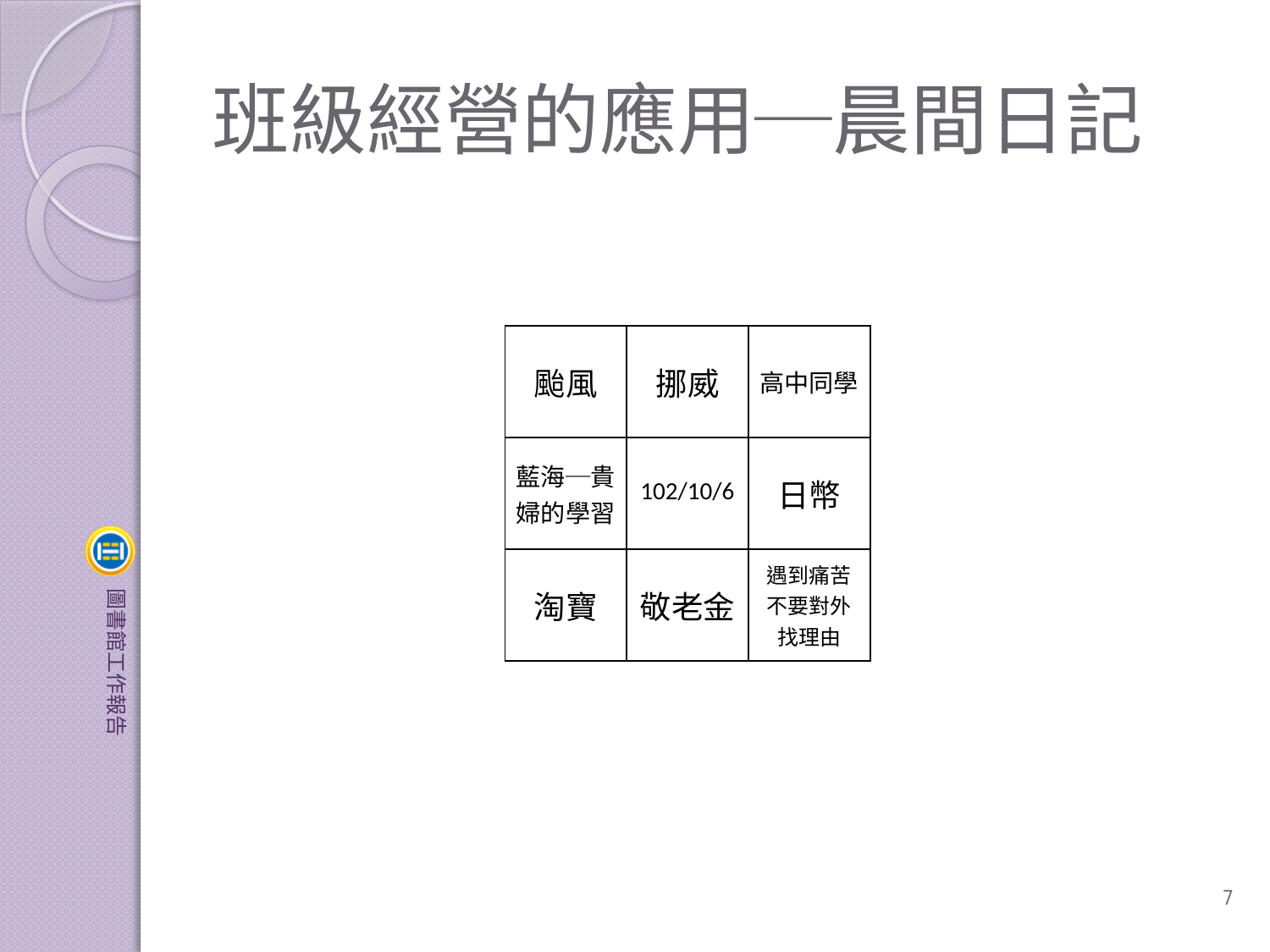

# 班級經營的應用─晨間日記

| 颱風 | 挪威 | 高中同學 |
| --- | --- | --- |
| 藍海─貴婦的學習 | 102/10/6 | 日幣 |
| 淘寶 | 敬老金 | 遇到痛苦不要對外找理由 |
7